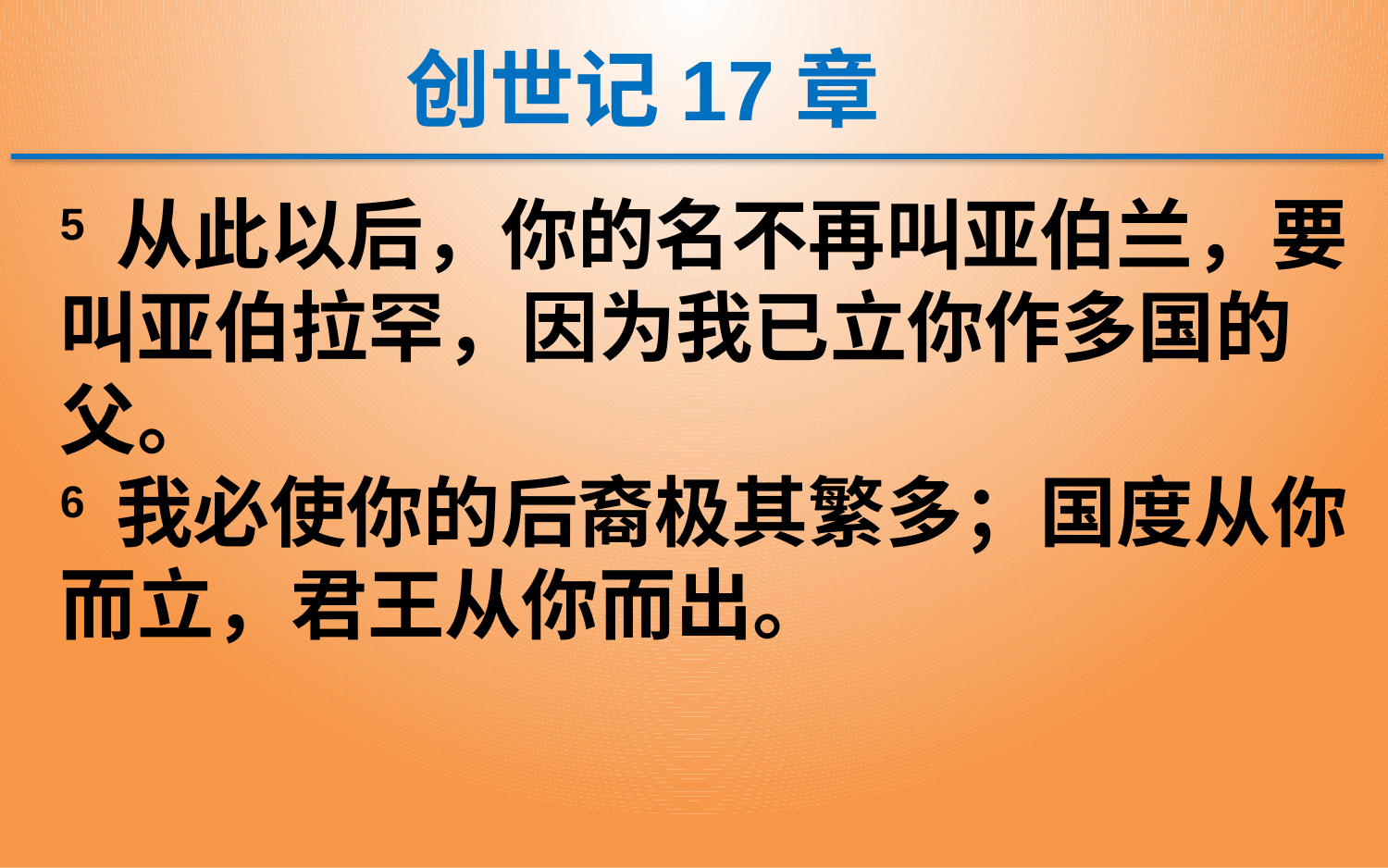

创世记17章
5 从此以后，你的名不再叫亚伯兰，要叫亚伯拉罕，因为我已立你作多国的父。
6 我必使你的后裔极其繁多；国度从你而立，君王从你而出。